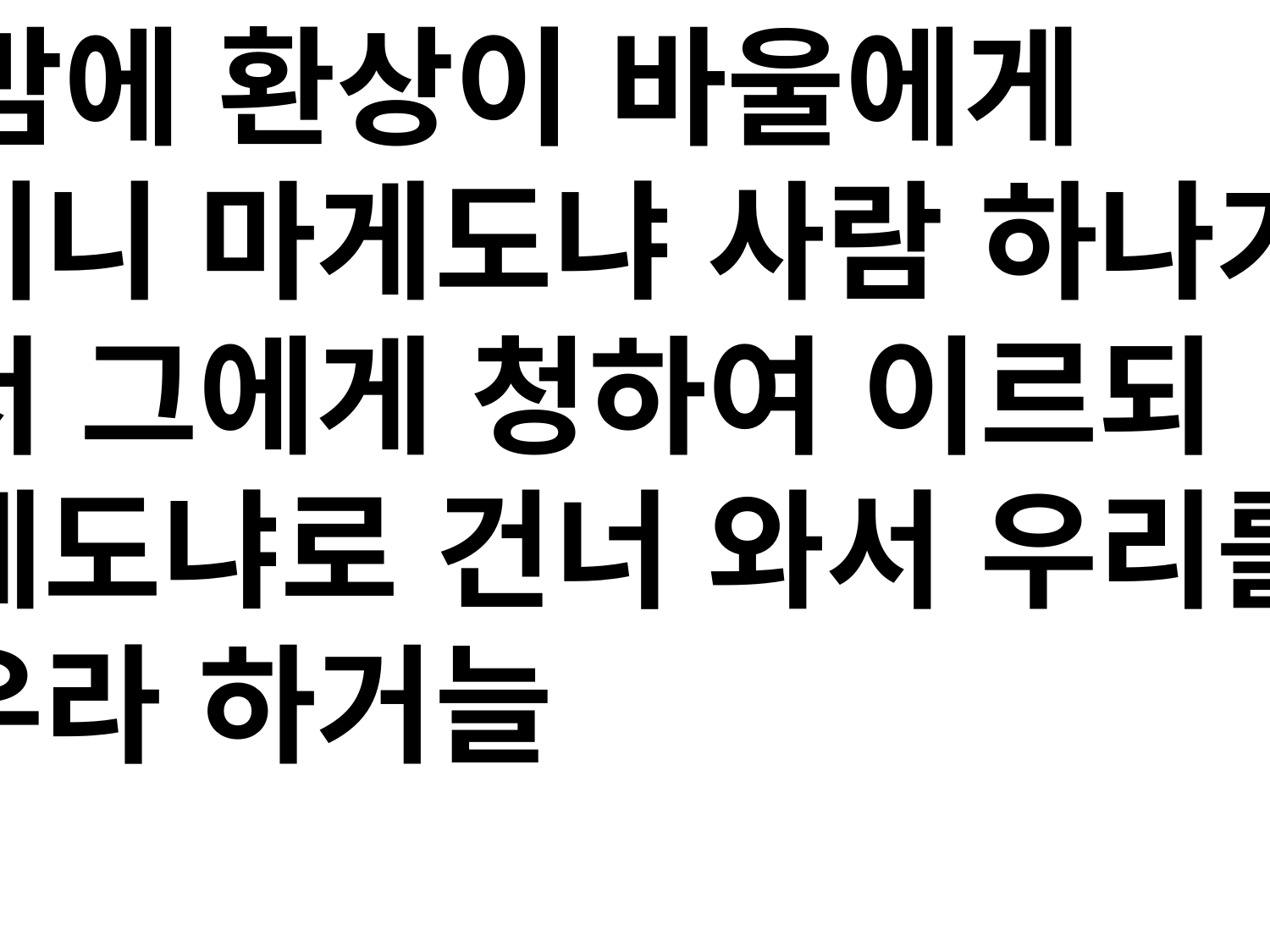

9 밤에 환상이 바울에게 보이니 마게도냐 사람 하나가 서서 그에게 청하여 이르되 마게도냐로 건너 와서 우리를 도우라 하거늘